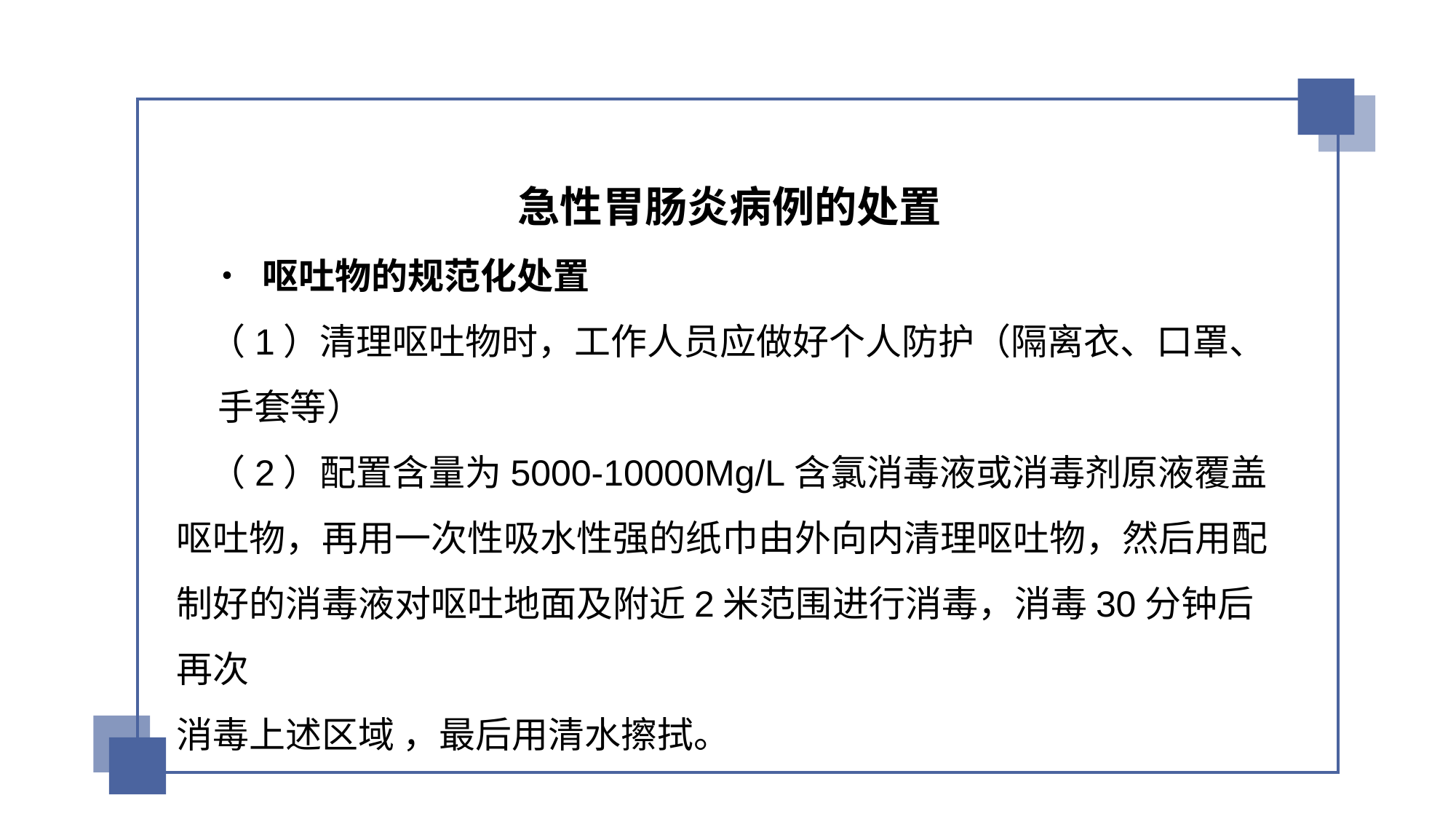

北京市朝阳区疾病预防控制中心

急性胃肠炎病例的处置
    • 呕吐物的规范化处置
   （1）清理呕吐物时，工作人员应做好个人防护（隔离衣、口罩、
    手套等）
   （2）配置含量为5000-10000Mg/L含氯消毒液或消毒剂原液覆盖呕吐物，再用一次性吸水性强的纸巾由外向内清理呕吐物，然后用配制好的消毒液对呕吐地面及附近2米范围进行消毒，消毒30分钟后再次
消毒上述区域 ，最后用清水擦拭。